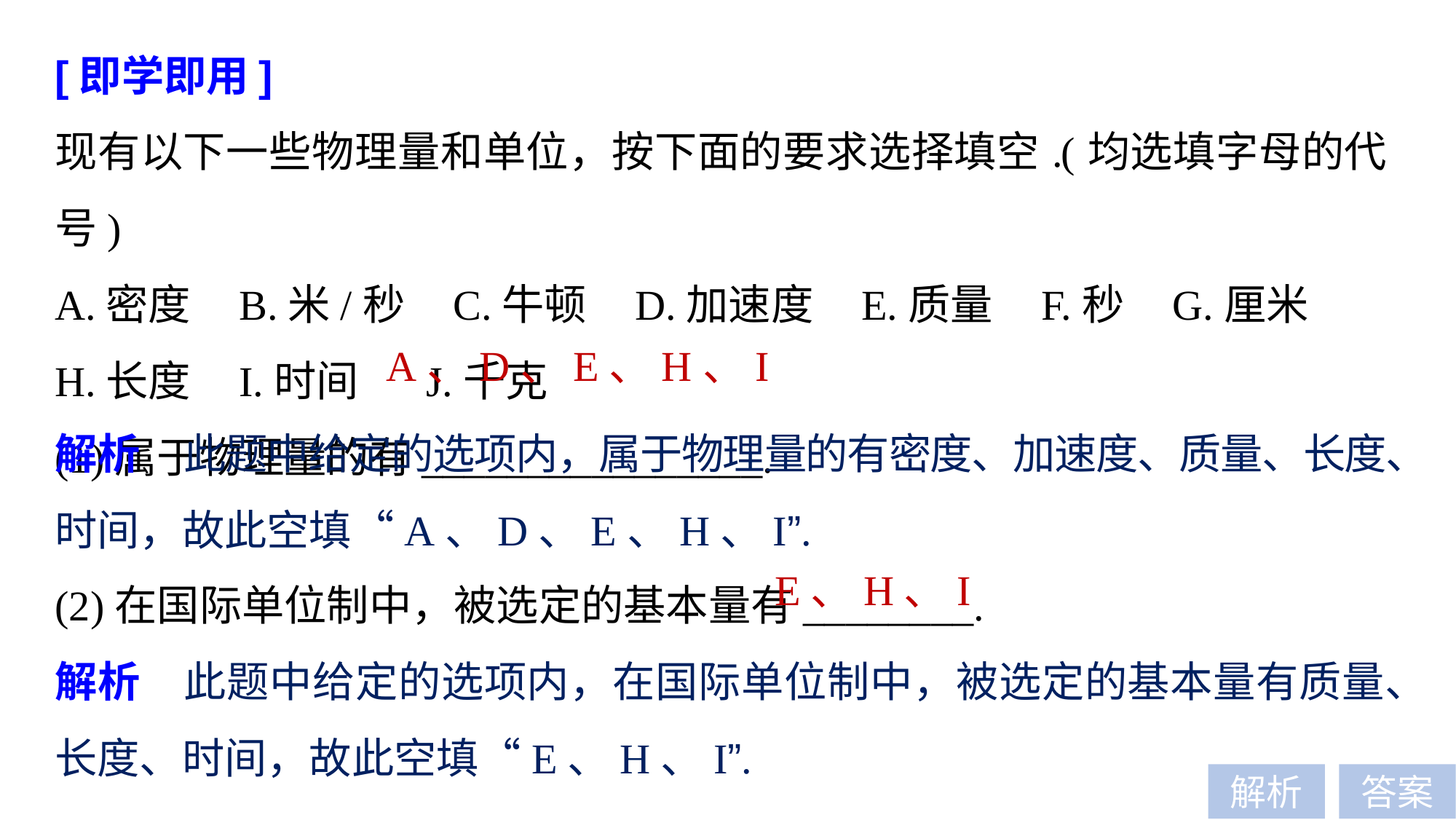

[即学即用]
现有以下一些物理量和单位，按下面的要求选择填空.(均选填字母的代号)
A.密度    B.米/秒    C.牛顿    D.加速度    E.质量    F.秒    G.厘米
H.长度    I.时间      J.千克
(1)属于物理量的有________________.
A、D、E、H、I
解析　此题中给定的选项内，属于物理量的有密度、加速度、质量、长度、时间，故此空填“A、D、E、H、I”.
(2)在国际单位制中，被选定的基本量有________.
E、H、I
解析　此题中给定的选项内，在国际单位制中，被选定的基本量有质量、长度、时间，故此空填“E、H、I”.
解析
答案